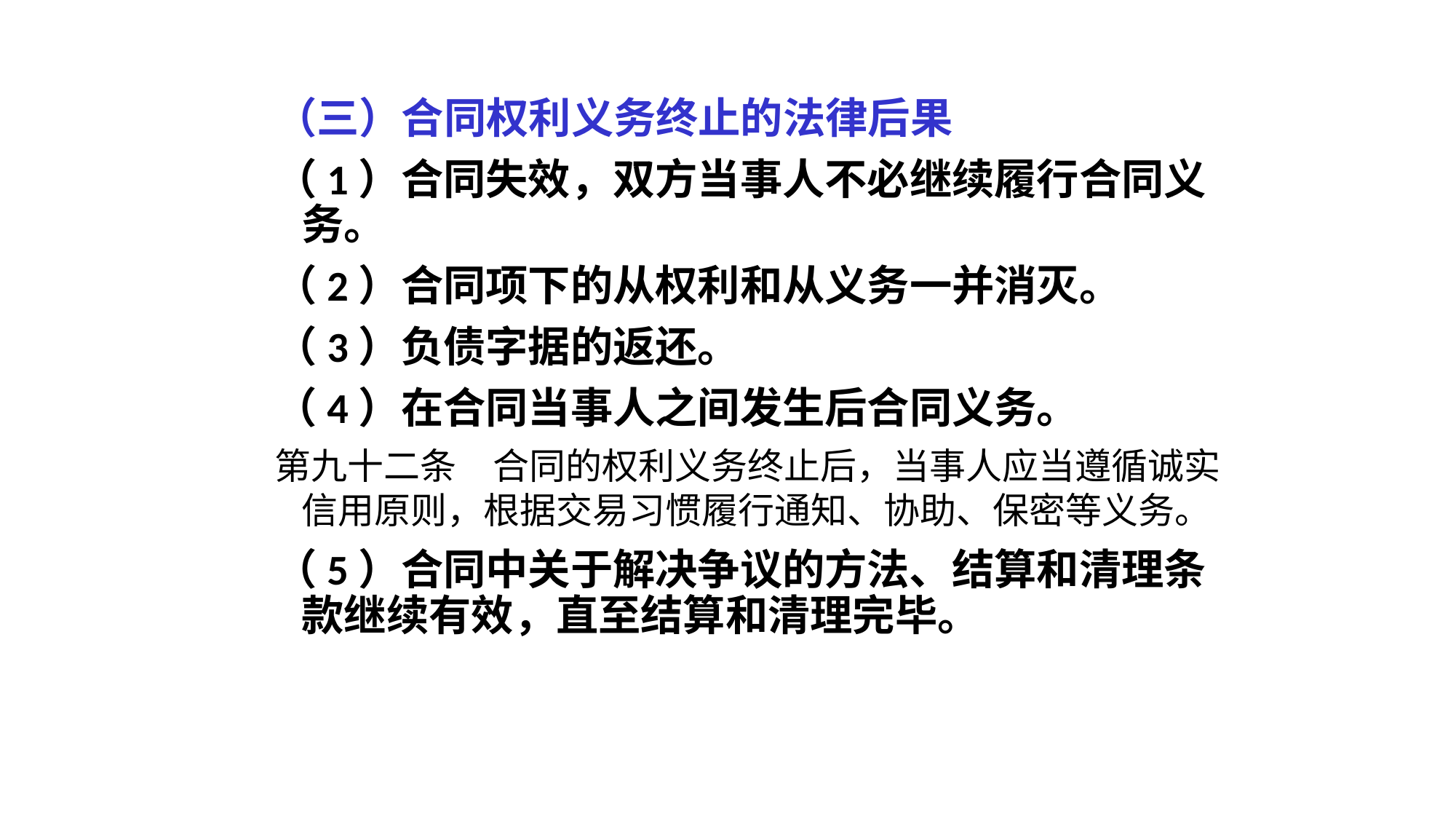

（三）合同权利义务终止的法律后果
（1）合同失效，双方当事人不必继续履行合同义务。
（2）合同项下的从权利和从义务一并消灭。
（3）负债字据的返还。
（4）在合同当事人之间发生后合同义务。
第九十二条　合同的权利义务终止后，当事人应当遵循诚实信用原则，根据交易习惯履行通知、协助、保密等义务。
（5）合同中关于解决争议的方法、结算和清理条款继续有效，直至结算和清理完毕。